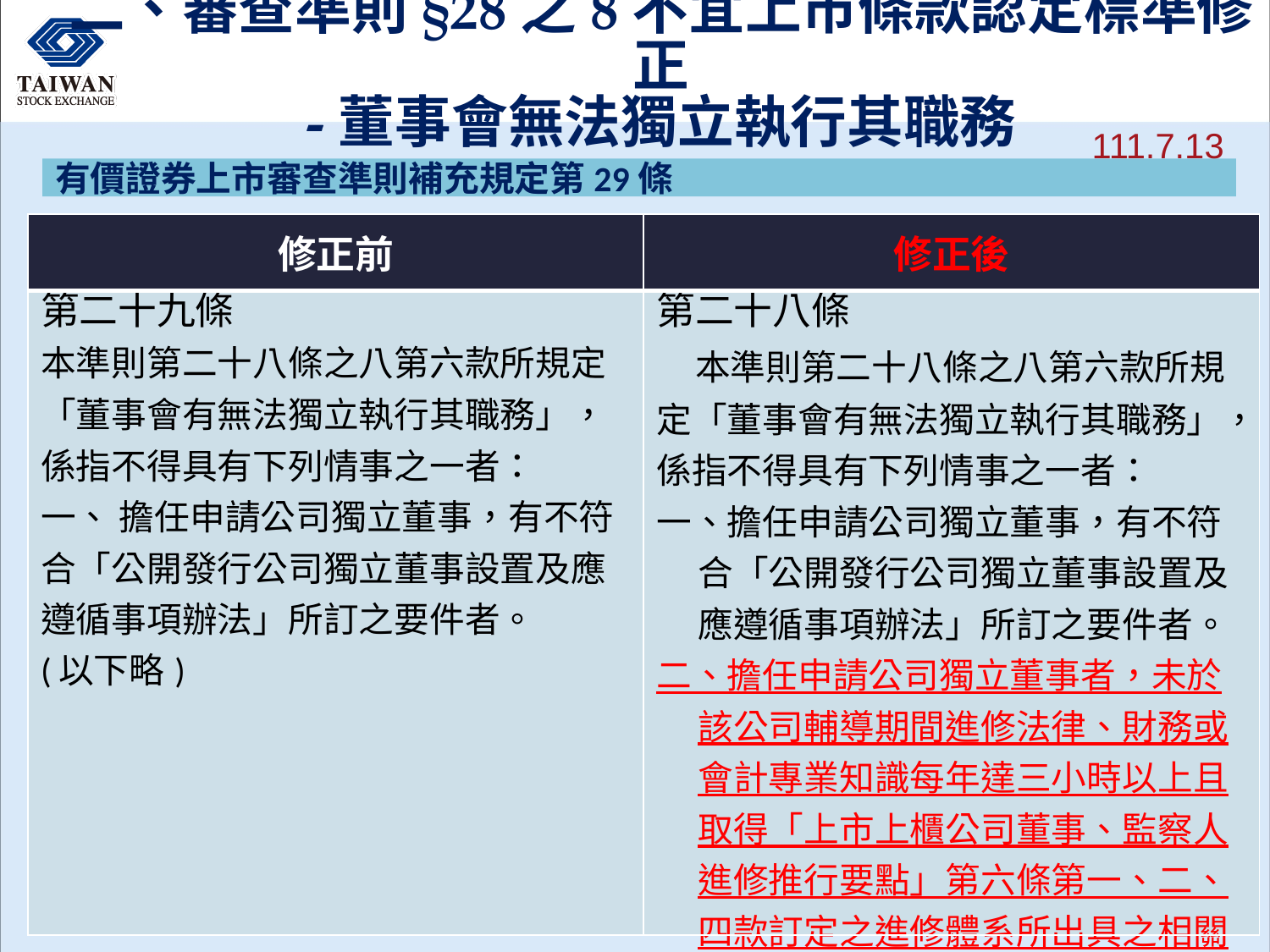

# 二、審查準則§28之8不宜上市條款認定標準修正 -董事會無法獨立執行其職務
111.7.13
有價證券上市審查準則補充規定第29條
| 修正前 | 修正後 |
| --- | --- |
| 第二十九條 本準則第二十八條之八第六款所規定「董事會有無法獨立執行其職務」，係指不得具有下列情事之一者： 一、 擔任申請公司獨立董事，有不符合「公開發行公司獨立董事設置及應遵循事項辦法」所訂之要件者。 (以下略) | 第二十八條 　本準則第二十八條之八第六款所規定「董事會有無法獨立執行其職務」，係指不得具有下列情事之一者： 一、擔任申請公司獨立董事，有不符 合「公開發行公司獨立董事設置及 應遵循事項辦法」所訂之要件者。 二、擔任申請公司獨立董事者，未於 該公司輔導期間進修法律、財務或 會計專業知識每年達三小時以上且 取得「上市上櫃公司董事、監察人 進修推行要點」第六條第一、二、 四款訂定之進修體系所出具之相關 證明文件。 (以下略) |
6